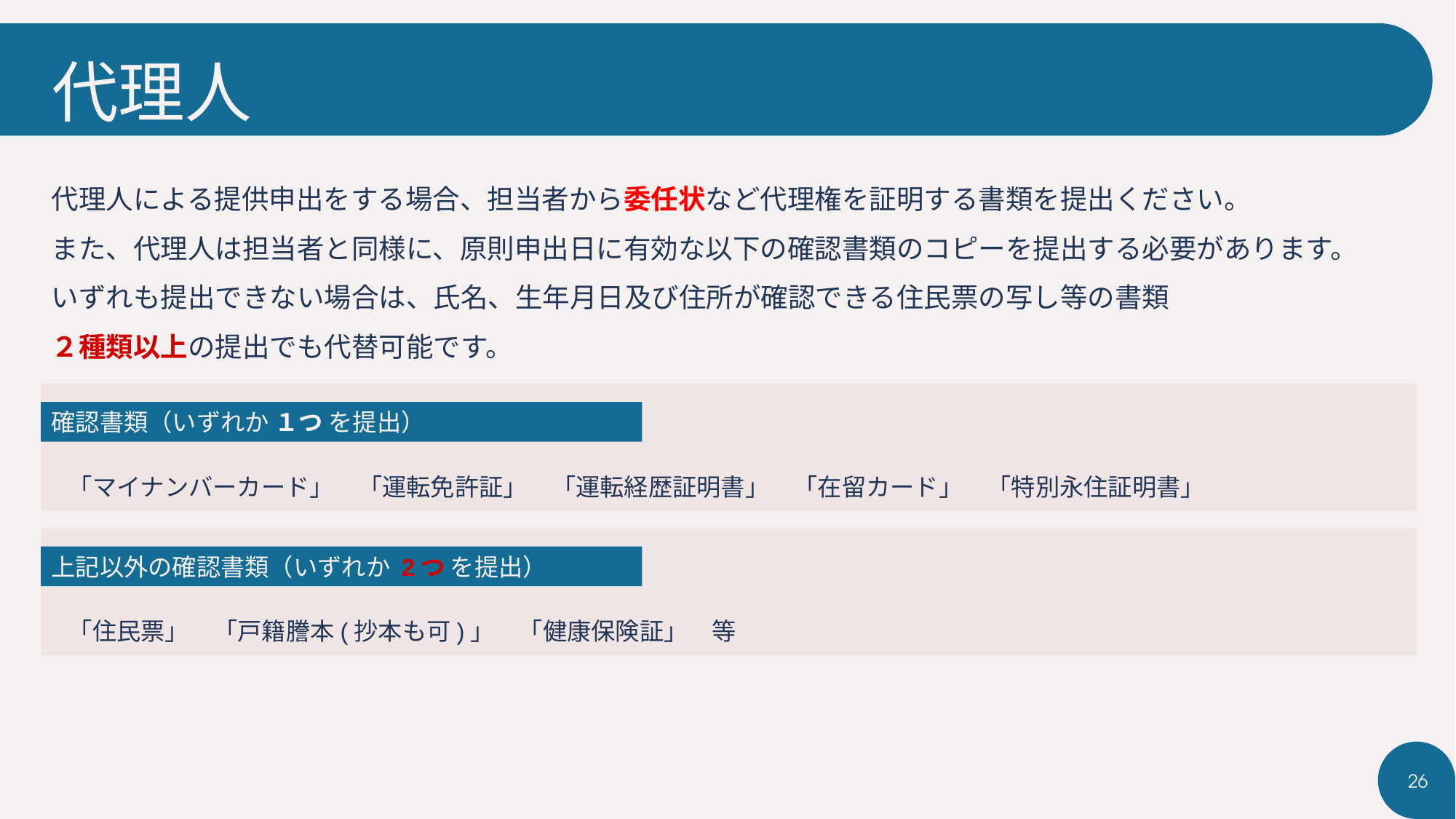

# 代理人
代理人による提供申出をする場合、担当者から委任状など代理権を証明する書類を提出ください。
また、代理人は担当者と同様に、原則申出日に有効な以下の確認書類のコピーを提出する必要があります。
いずれも提出できない場合は、氏名、生年月日及び住所が確認できる住民票の写し等の書類
２種類以上の提出でも代替可能です。

確認書類（いずれか １つ を提出）
「マイナンバーカード」　「運転免許証」　「運転経歴証明書」　「在留カード」　「特別永住証明書」

上記以外の確認書類（いずれか 2つ を提出）
「住民票」　「戸籍謄本(抄本も可)」　「健康保険証」　等
26